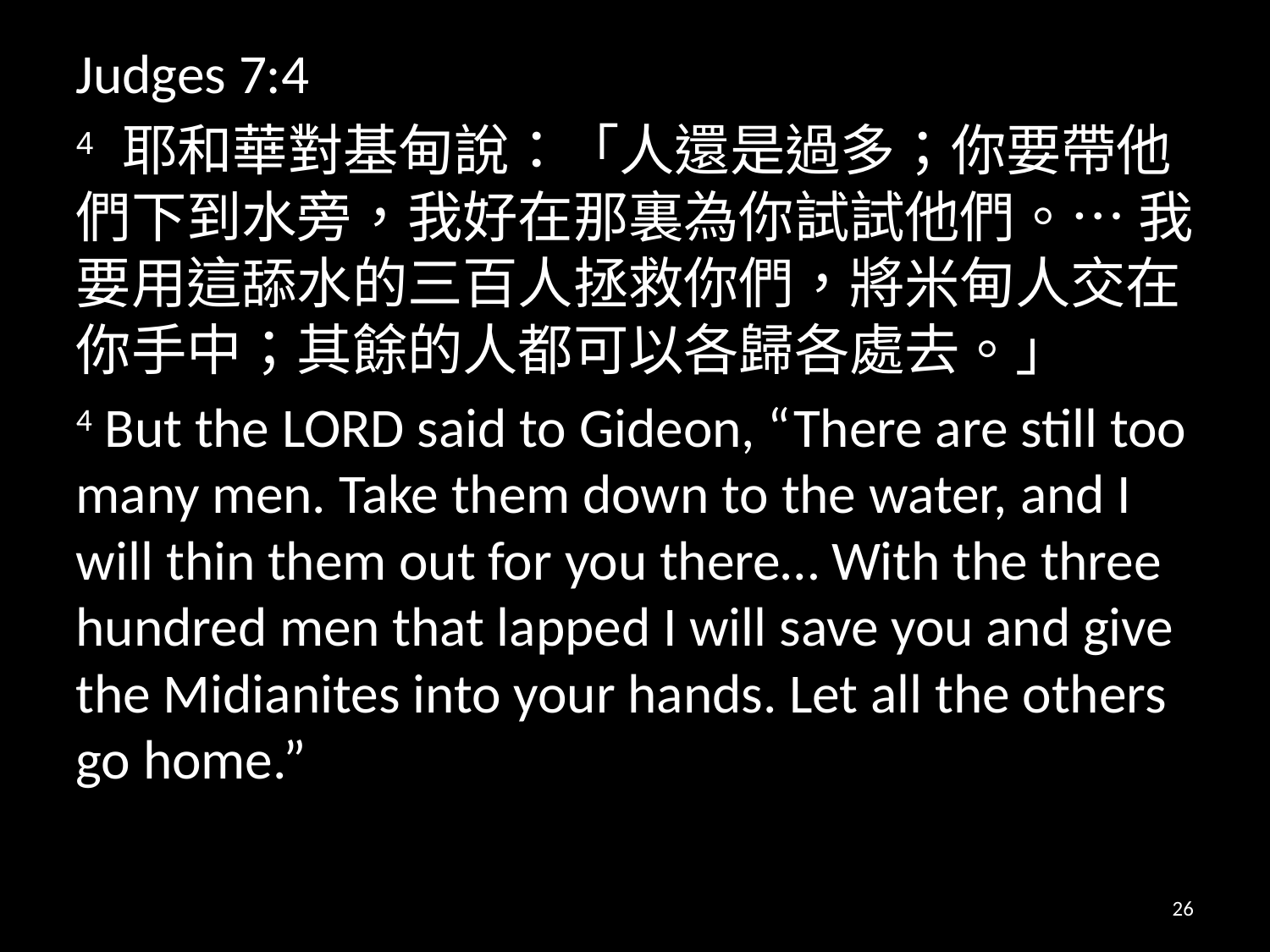

Judges 7:4
4 耶和華對基甸說：「人還是過多；你要帶他們下到水旁，我好在那裏為你試試他們。… 我要用這舔水的三百人拯救你們，將米甸人交在你手中；其餘的人都可以各歸各處去。」
4 But the Lord said to Gideon, “There are still too many men. Take them down to the water, and I will thin them out for you there… With the three hundred men that lapped I will save you and give the Midianites into your hands. Let all the others go home.”

26